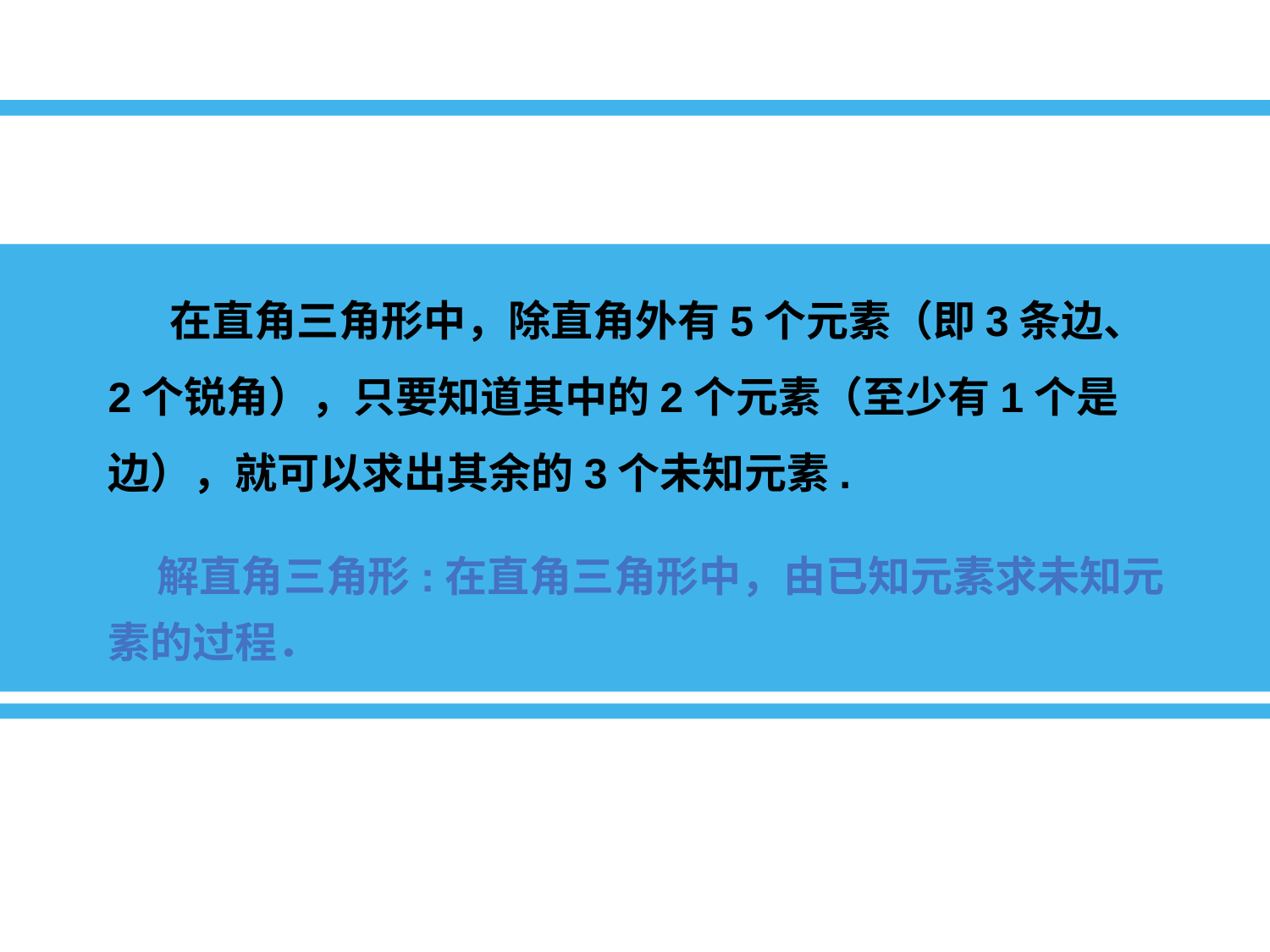

在直角三角形中，除直角外有5个元素（即3条边、2个锐角），只要知道其中的2个元素（至少有1个是边），就可以求出其余的3个未知元素.
    解直角三角形:在直角三角形中，由已知元素求未知元素的过程．